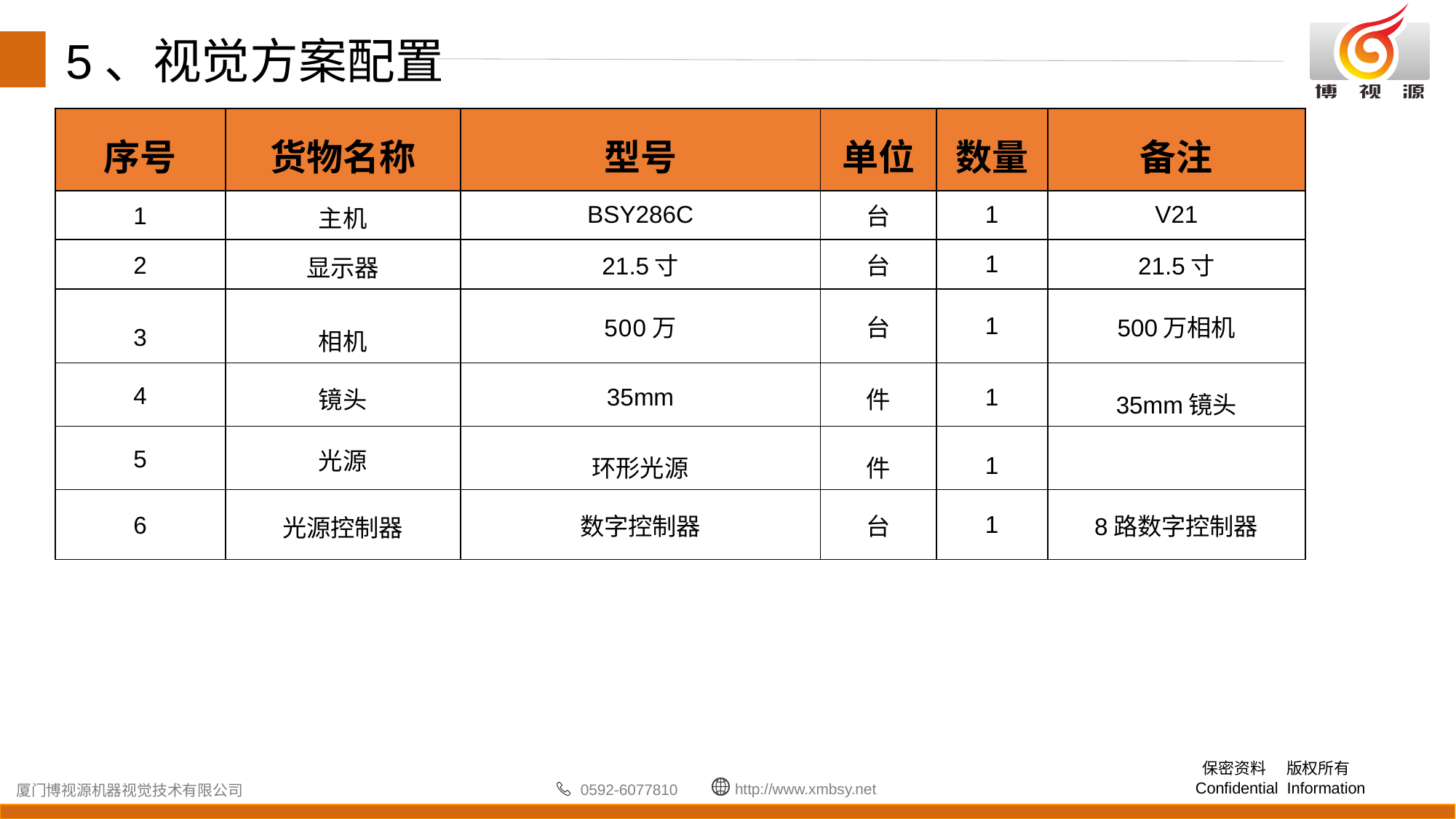

5、视觉方案配置
| 序号 | 货物名称 | 型号 | 单位 | 数量 | 备注 |
| --- | --- | --- | --- | --- | --- |
| 1 | 主机 | BSY286C | 台 | 1 | V21 |
| 2 | 显示器 | 21.5寸 | 台 | 1 | 21.5寸 |
| 3 | 相机 | 500万 | 台 | 1 | 500万相机 |
| 4 | 镜头 | 35mm | 件 | 1 | 35mm镜头 |
| 5 | 光源 | 环形光源 | 件 | 1 |  |
| 6 | 光源控制器 | 数字控制器 | 台 | 1 | 8路数字控制器 |